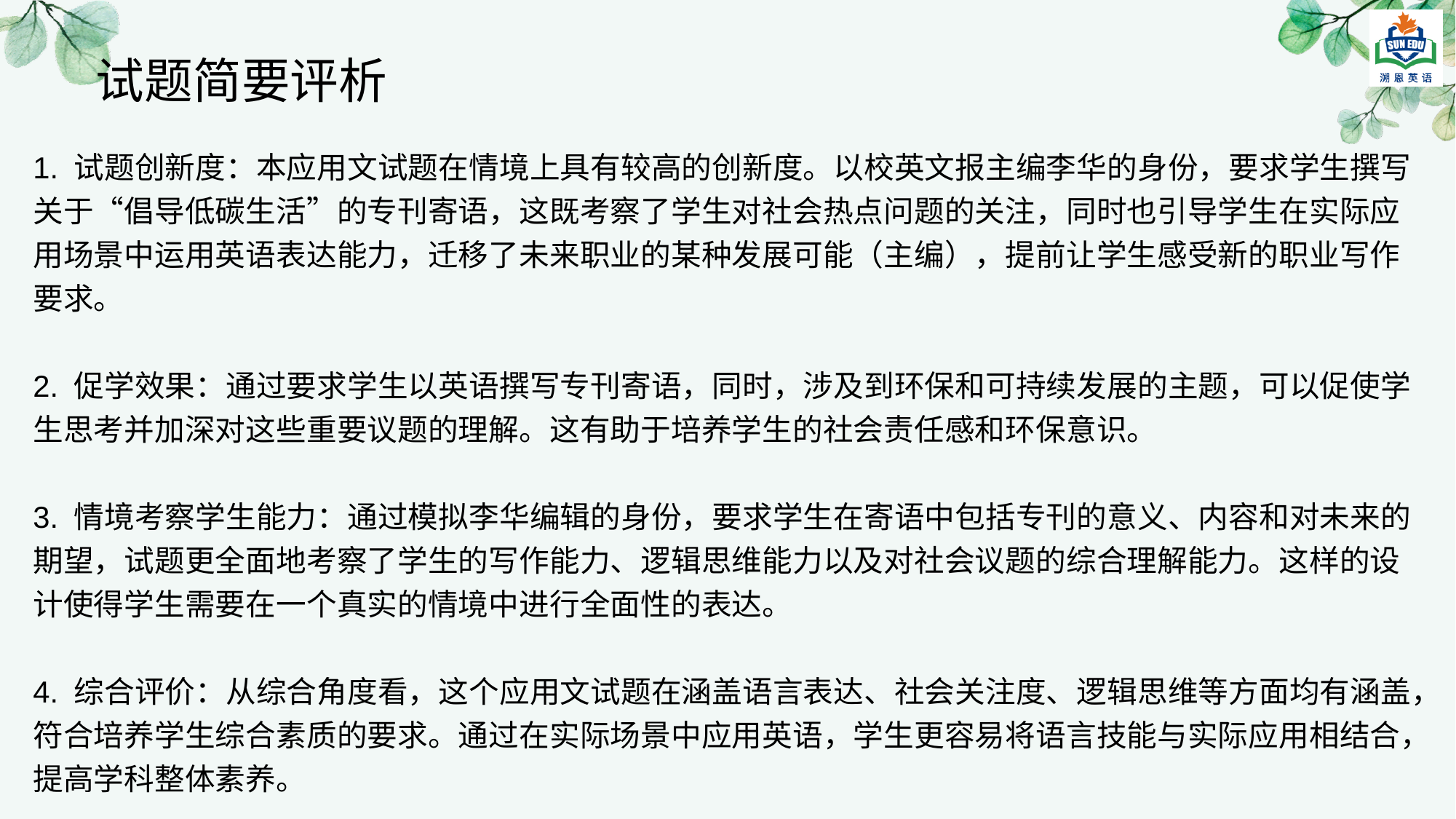

试题简要评析
1. 试题创新度：本应用文试题在情境上具有较高的创新度。以校英文报主编李华的身份，要求学生撰写关于“倡导低碳生活”的专刊寄语，这既考察了学生对社会热点问题的关注，同时也引导学生在实际应用场景中运用英语表达能力，迁移了未来职业的某种发展可能（主编），提前让学生感受新的职业写作要求。

2. 促学效果：通过要求学生以英语撰写专刊寄语，同时，涉及到环保和可持续发展的主题，可以促使学生思考并加深对这些重要议题的理解。这有助于培养学生的社会责任感和环保意识。

3. 情境考察学生能力：通过模拟李华编辑的身份，要求学生在寄语中包括专刊的意义、内容和对未来的期望，试题更全面地考察了学生的写作能力、逻辑思维能力以及对社会议题的综合理解能力。这样的设计使得学生需要在一个真实的情境中进行全面性的表达。

4. 综合评价：从综合角度看，这个应用文试题在涵盖语言表达、社会关注度、逻辑思维等方面均有涵盖，符合培养学生综合素质的要求。通过在实际场景中应用英语，学生更容易将语言技能与实际应用相结合，提高学科整体素养。